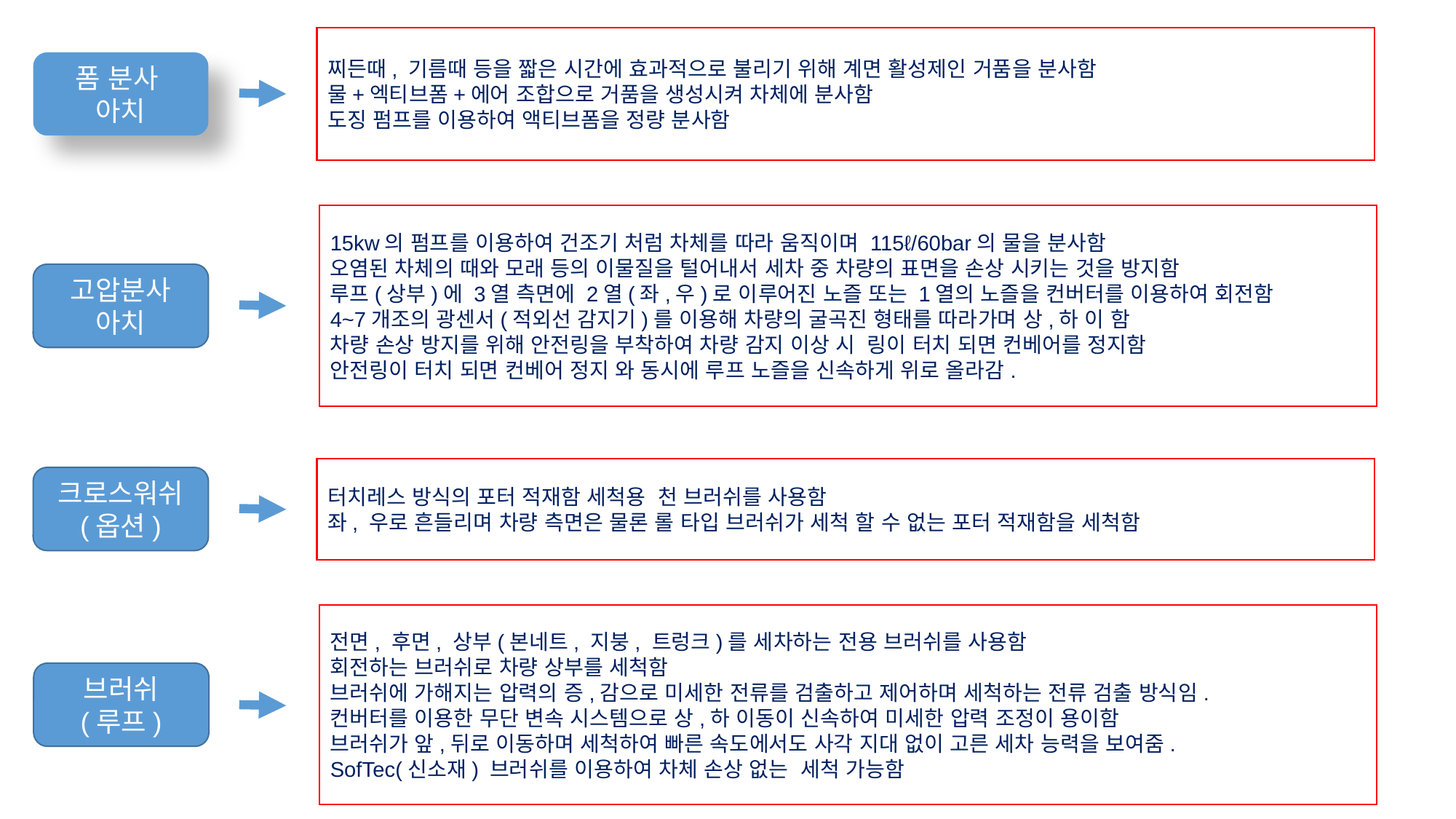

찌든때, 기름때 등을 짧은 시간에 효과적으로 불리기 위해 계면 활성제인 거품을 분사함
물+엑티브폼+에어 조합으로 거품을 생성시켜 차체에 분사함
도징 펌프를 이용하여 액티브폼을 정량 분사함
폼 분사
아치
15kw의 펌프를 이용하여 건조기 처럼 차체를 따라 움직이며 115ℓ/60bar의 물을 분사함
오염된 차체의 때와 모래 등의 이물질을 털어내서 세차 중 차량의 표면을 손상 시키는 것을 방지함
루프(상부)에 3열 측면에 2열(좌,우)로 이루어진 노즐 또는 1열의 노즐을 컨버터를 이용하여 회전함
4~7개조의 광센서(적외선 감지기)를 이용해 차량의 굴곡진 형태를 따라가며 상,하 이 함
차량 손상 방지를 위해 안전링을 부착하여 차량 감지 이상 시  링이 터치 되면 컨베어를 정지함
안전링이 터치 되면 컨베어 정지 와 동시에 루프 노즐을 신속하게 위로 올라감.
고압분사
아치
터치레스 방식의 포터 적재함 세척용  천 브러쉬를 사용함
좌, 우로 흔들리며 차량 측면은 물론 롤 타입 브러쉬가 세척 할 수 없는 포터 적재함을 세척함
크로스워쉬
(옵션)
전면, 후면, 상부(본네트, 지붕, 트렁크)를 세차하는 전용 브러쉬를 사용함
회전하는 브러쉬로 차량 상부를 세척함
브러쉬에 가해지는 압력의 증,감으로 미세한 전류를 검출하고 제어하며 세척하는 전류 검출 방식임.
컨버터를 이용한 무단 변속 시스템으로 상,하 이동이 신속하여 미세한 압력 조정이 용이함
브러쉬가 앞,뒤로 이동하며 세척하여 빠른 속도에서도 사각 지대 없이 고른 세차 능력을 보여줌.
SofTec(신소재) 브러쉬를 이용하여 차체 손상 없는  세척 가능함
브러쉬
(루프)